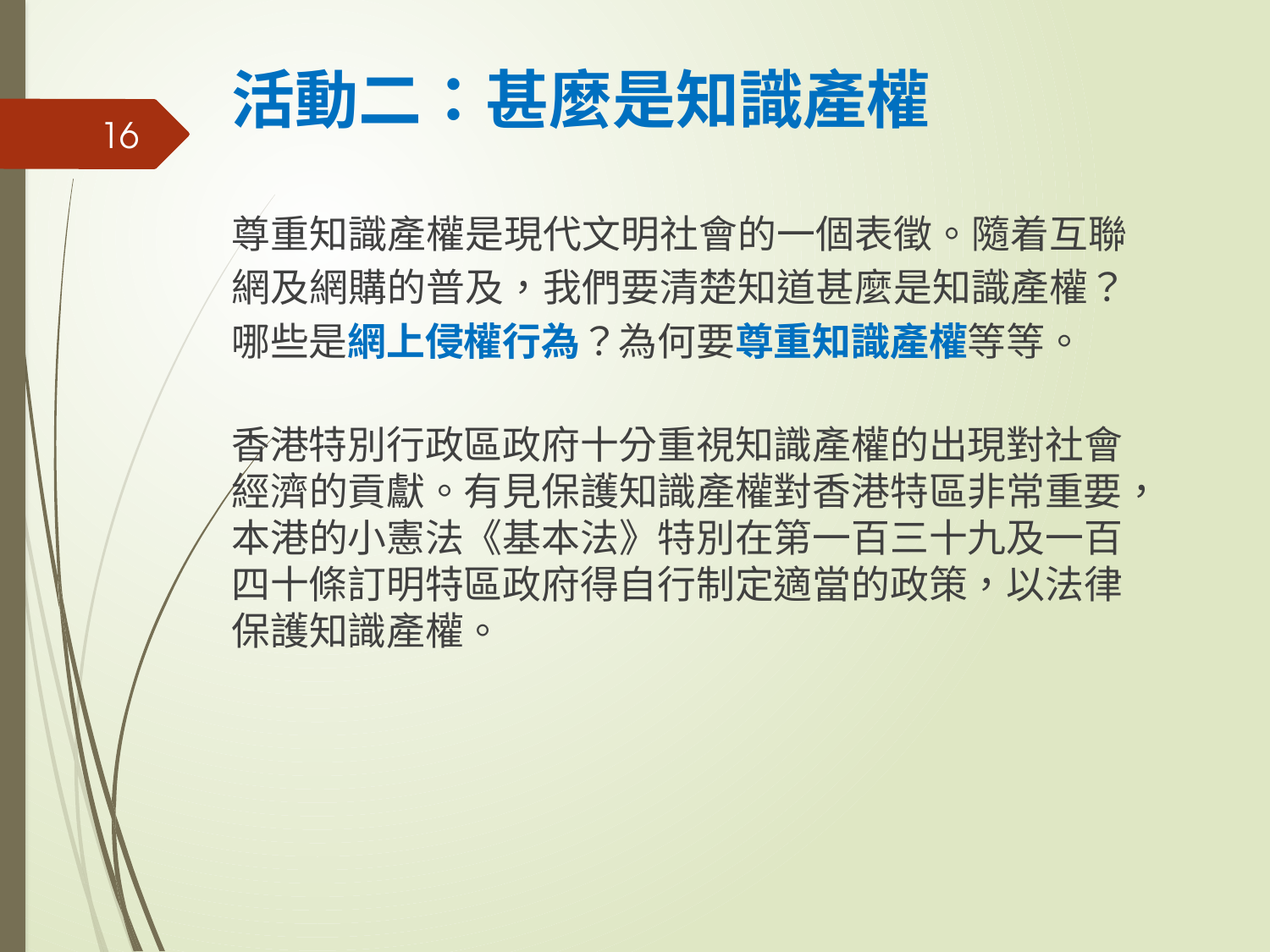

# 活動二：甚麼是知識產權
16
尊重知識產權是現代文明社會的一個表徵。隨着互聯網及網購的普及，我們要清楚知道甚麼是知識產權？哪些是網上侵權行為？為何要尊重知識產權等等。

香港特別行政區政府十分重視知識產權的出現對社會經濟的貢獻。有見保護知識產權對香港特區非常重要，本港的小憲法《基本法》特別在第一百三十九及一百四十條訂明特區政府得自行制定適當的政策，以法律保護知識產權。